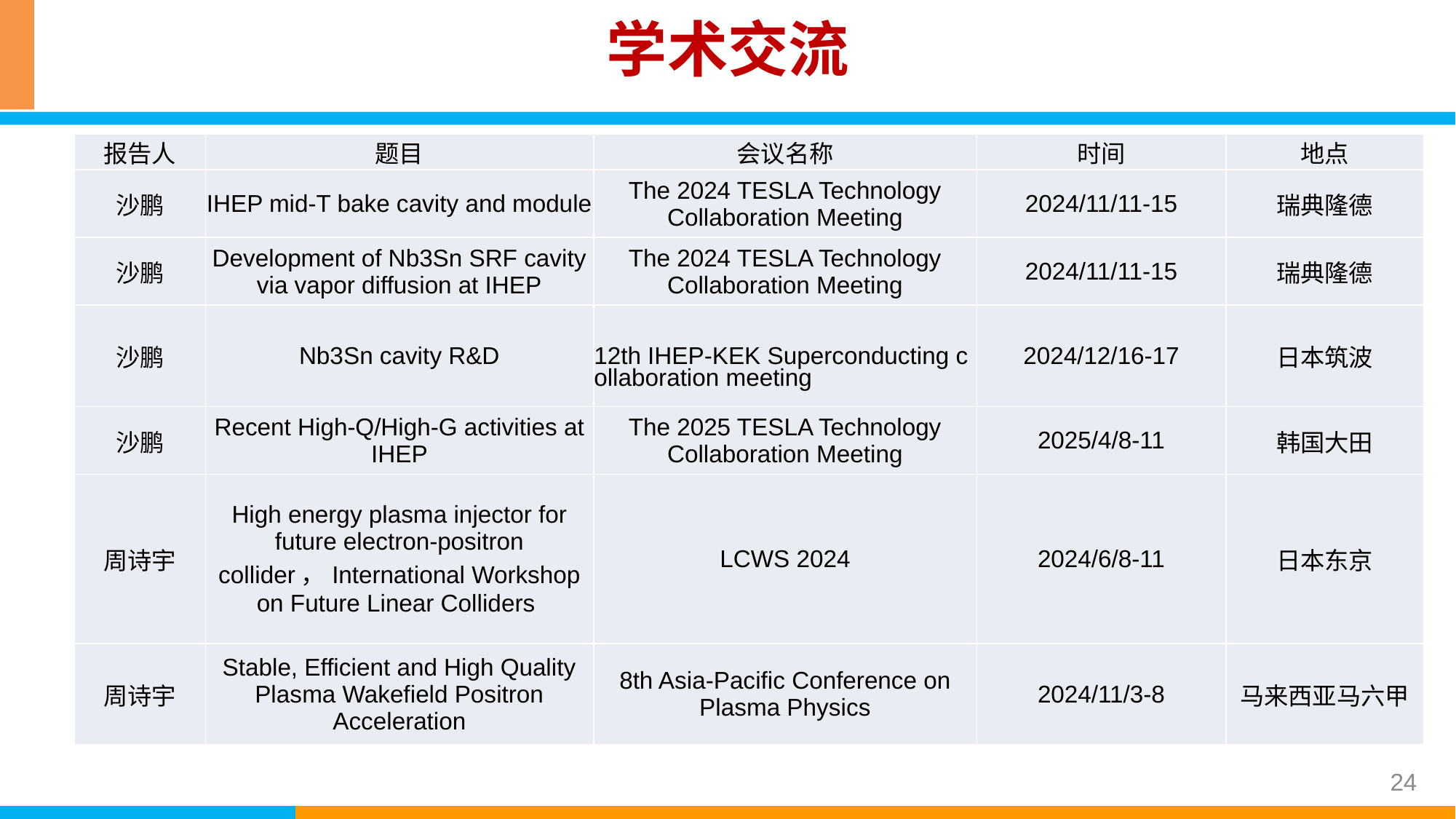

学术交流
| 报告人 | 题目 | 会议名称 | 时间 | 地点 |
| --- | --- | --- | --- | --- |
| 沙鹏 | IHEP mid-T bake cavity and module | The 2024 TESLA Technology Collaboration Meeting | 2024/11/11-15 | 瑞典隆德 |
| 沙鹏 | Development of Nb3Sn SRF cavity via vapor diffusion at IHEP | The 2024 TESLA Technology Collaboration Meeting | 2024/11/11-15 | 瑞典隆德 |
| 沙鹏 | Nb3Sn cavity R&D | 12th IHEP-KEK Superconducting collaboration meeting | 2024/12/16-17 | 日本筑波 |
| 沙鹏 | Recent High-Q/High-G activities at IHEP | The 2025 TESLA Technology Collaboration Meeting | 2025/4/8-11 | 韩国大田 |
| 周诗宇 | High energy plasma injector for future electron-positron collider，International Workshop on Future Linear Colliders | LCWS 2024 | 2024/6/8-11 | 日本东京 |
| 周诗宇 | Stable, Efficient and High Quality Plasma Wakefield Positron Acceleration | 8th Asia-Pacific Conference on Plasma Physics | 2024/11/3-8 | 马来西亚马六甲 |
24